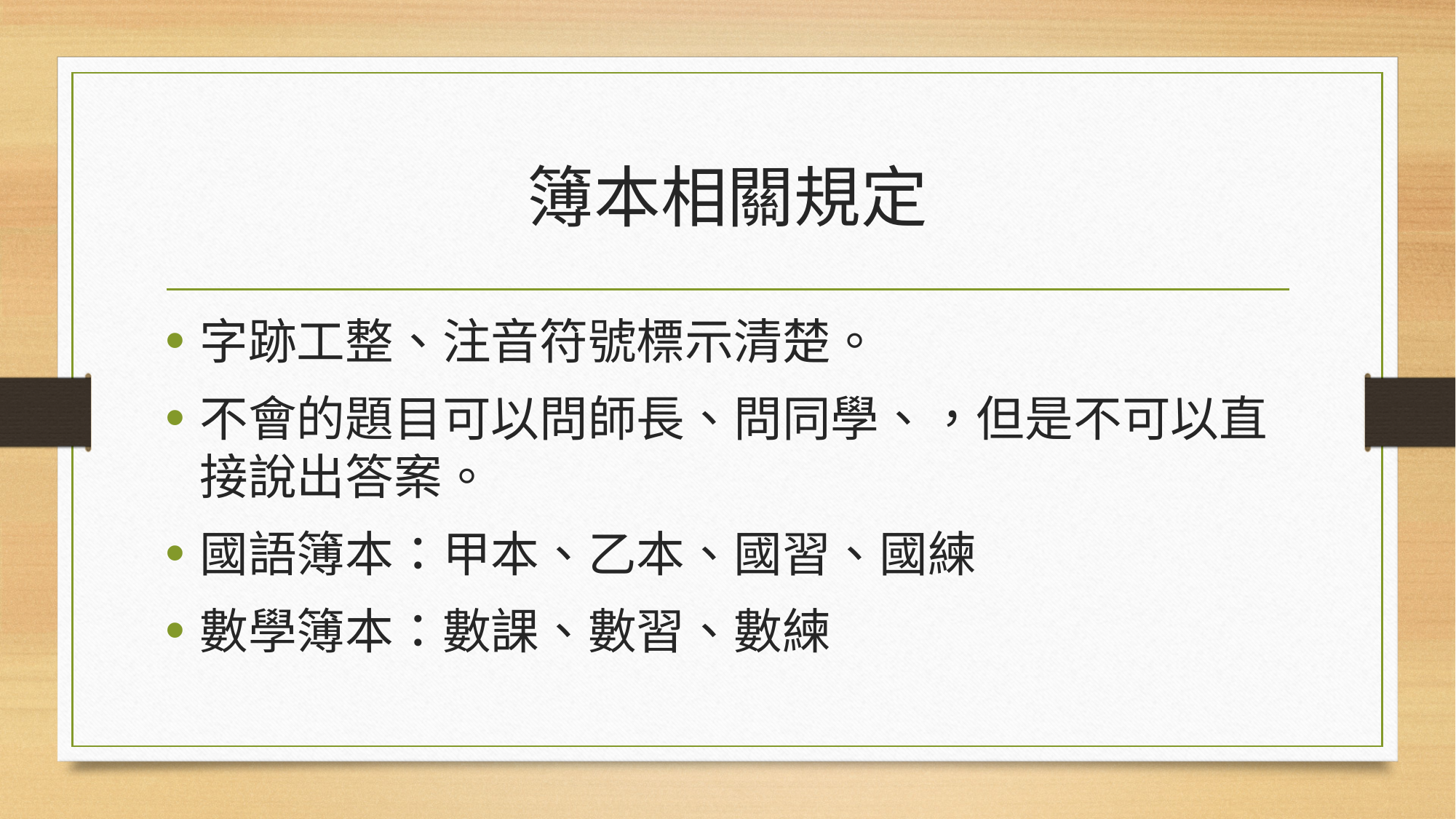

# 簿本相關規定
字跡工整、注音符號標示清楚。
不會的題目可以問師長、問同學、，但是不可以直接說出答案。
國語簿本：甲本、乙本、國習、國練
數學簿本：數課、數習、數練